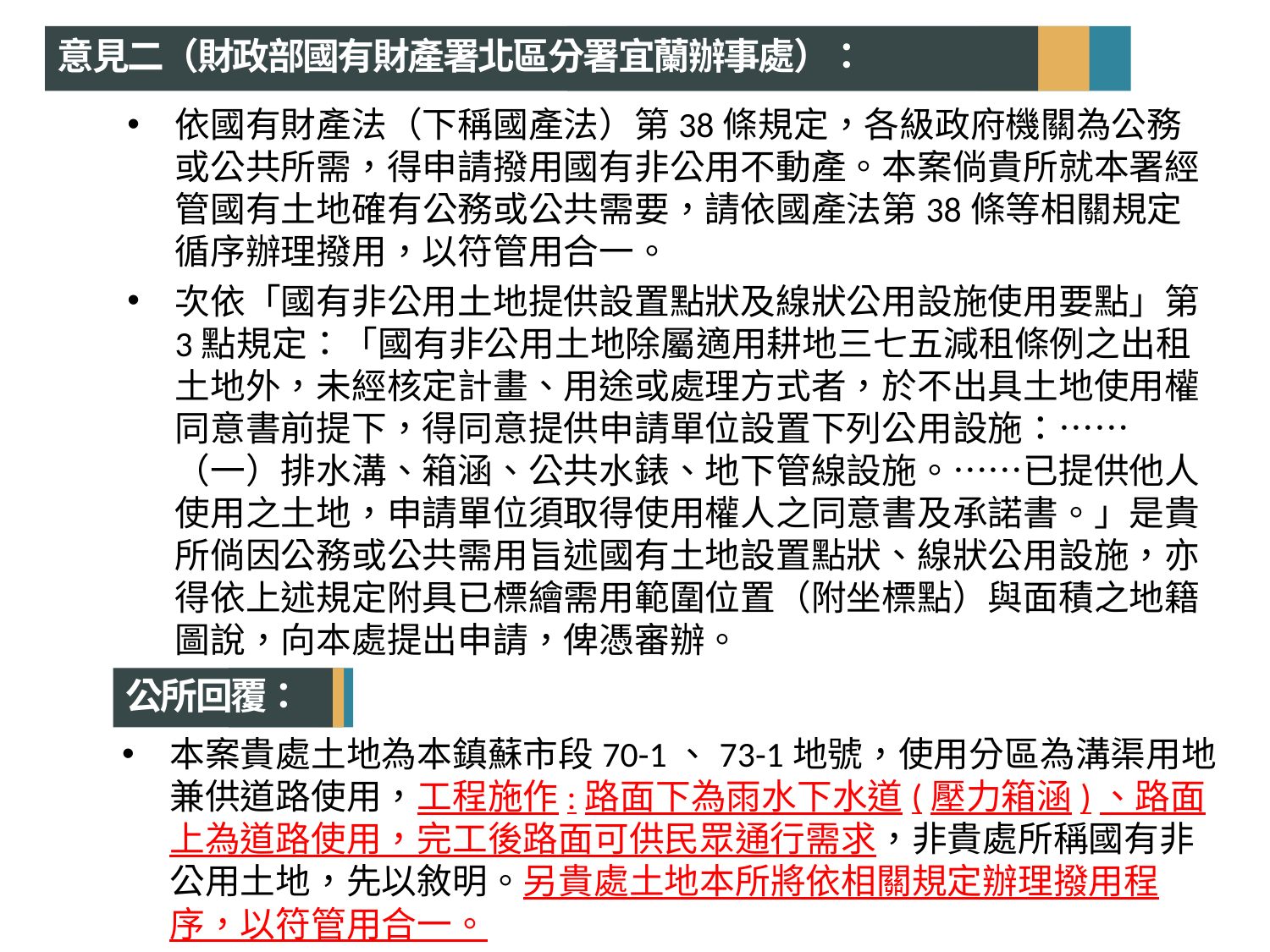

意見二（財政部國有財產署北區分署宜蘭辦事處）：
依國有財產法（下稱國產法）第38條規定，各級政府機關為公務或公共所需，得申請撥用國有非公用不動產。本案倘貴所就本署經管國有土地確有公務或公共需要，請依國產法第38條等相關規定循序辦理撥用，以符管用合一。
次依「國有非公用土地提供設置點狀及線狀公用設施使用要點」第3點規定：「國有非公用土地除屬適用耕地三七五減租條例之出租土地外，未經核定計畫、用途或處理方式者，於不出具土地使用權同意書前提下，得同意提供申請單位設置下列公用設施：……（一）排水溝、箱涵、公共水錶、地下管線設施。……已提供他人使用之土地，申請單位須取得使用權人之同意書及承諾書。」是貴所倘因公務或公共需用旨述國有土地設置點狀、線狀公用設施，亦得依上述規定附具已標繪需用範圍位置（附坐標點）與面積之地籍圖說，向本處提出申請，俾憑審辦。
公所回覆：

本案貴處土地為本鎮蘇市段70-1、73-1地號，使用分區為溝渠用地兼供道路使用，工程施作:路面下為雨水下水道(壓力箱涵)、路面上為道路使用，完工後路面可供民眾通行需求，非貴處所稱國有非公用土地，先以敘明。另貴處土地本所將依相關規定辦理撥用程序，以符管用合一。